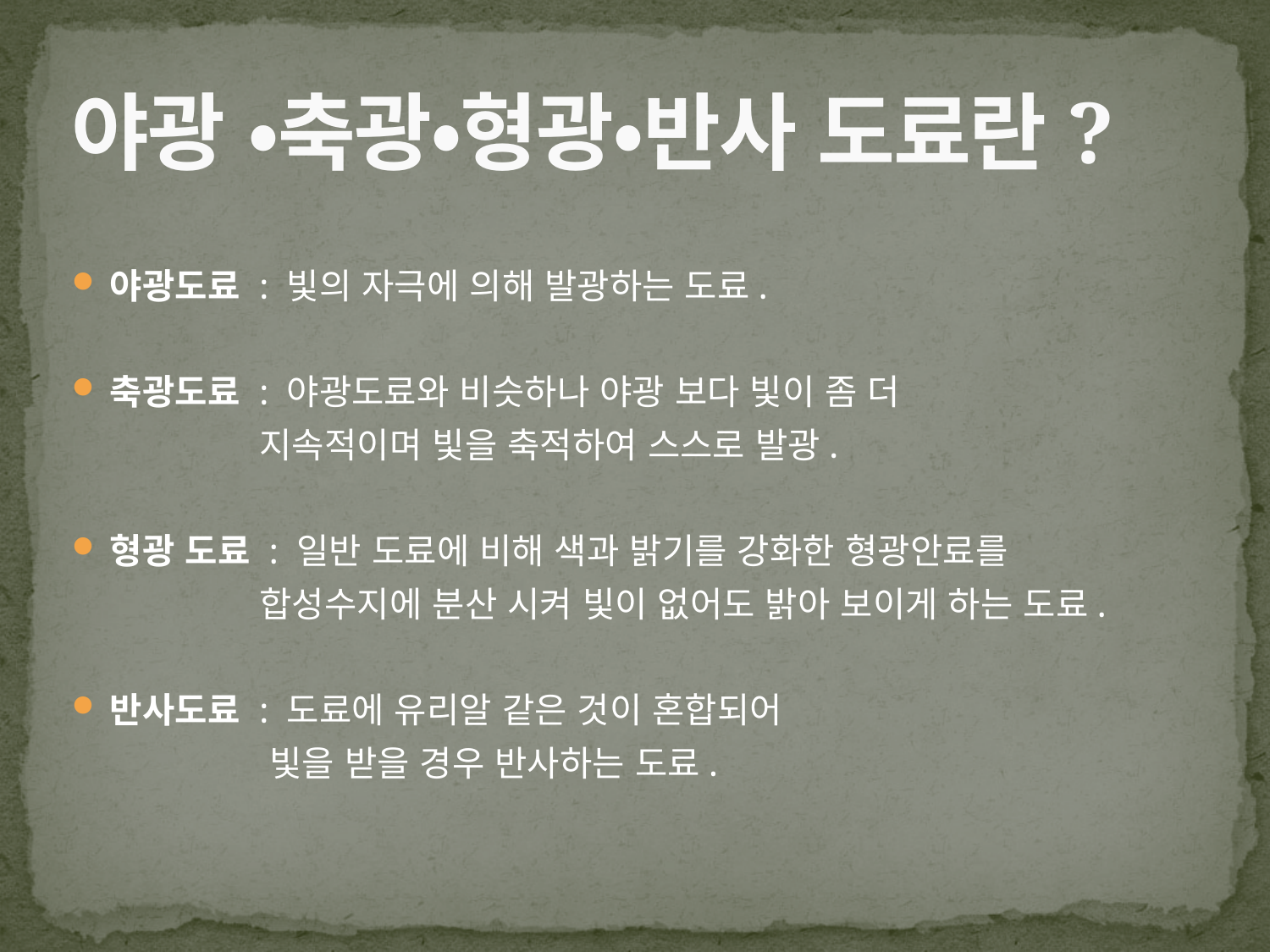

# 야광 •축광•형광•반사 도료란?
야광도료 : 빛의 자극에 의해 발광하는 도료.

축광도료 : 야광도료와 비슷하나 야광 보다 빛이 좀 더
                  지속적이며 빛을 축적하여 스스로 발광.

형광 도료 : 일반 도료에 비해 색과 밝기를 강화한 형광안료를
                  합성수지에 분산 시켜 빛이 없어도 밝아 보이게 하는 도료.

반사도료 : 도료에 유리알 같은 것이 혼합되어
                   빛을 받을 경우 반사하는 도료.